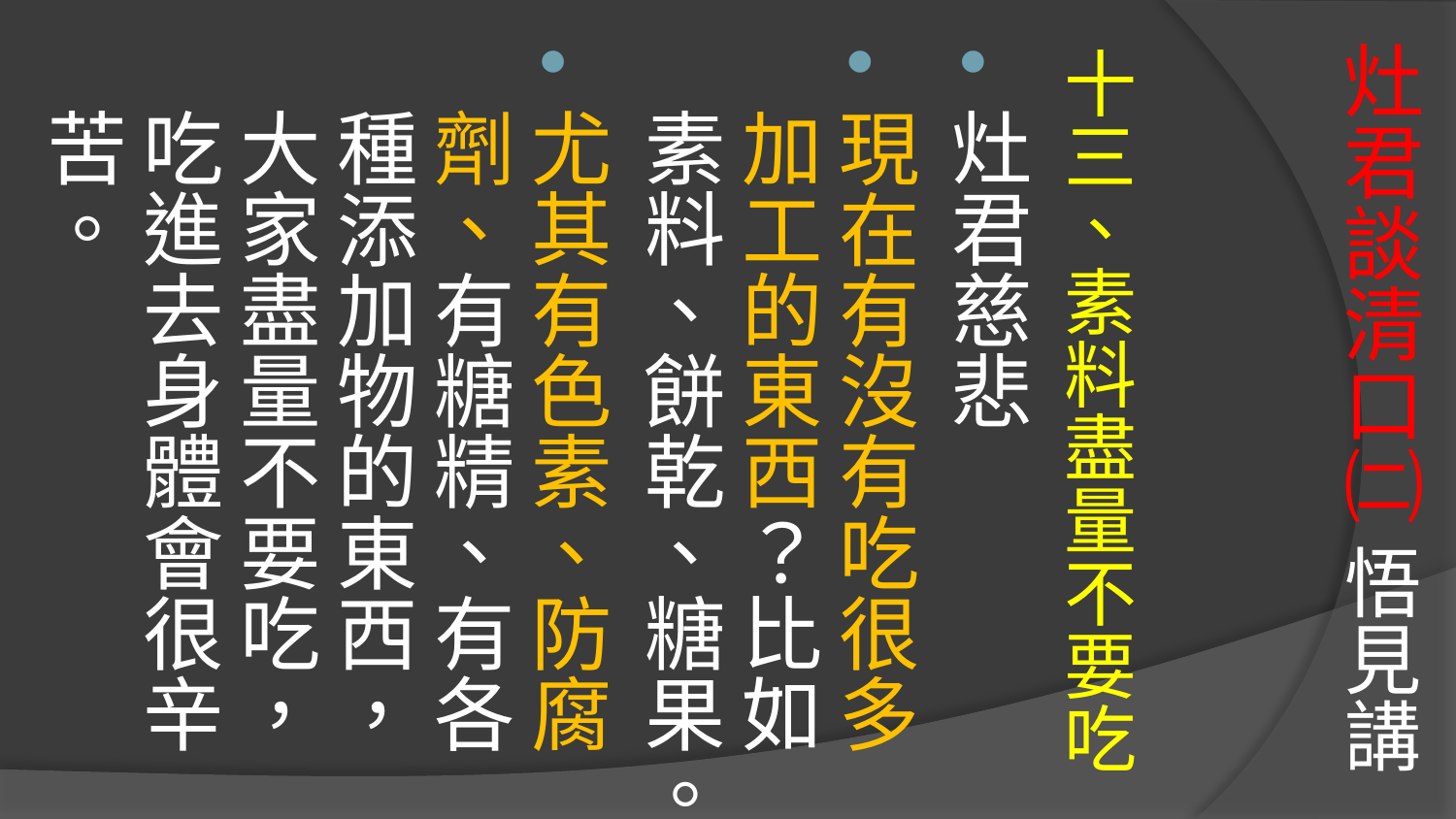

# 灶君談清口㈡ 悟見講
十三、素料盡量不要吃
灶君慈悲
現在有沒有吃很多加工的東西？比如素料、餅乾、糖果。
尤其有色素、防腐劑、有糖精、有各種添加物的東西，大家盡量不要吃，吃進去身體會很辛苦。